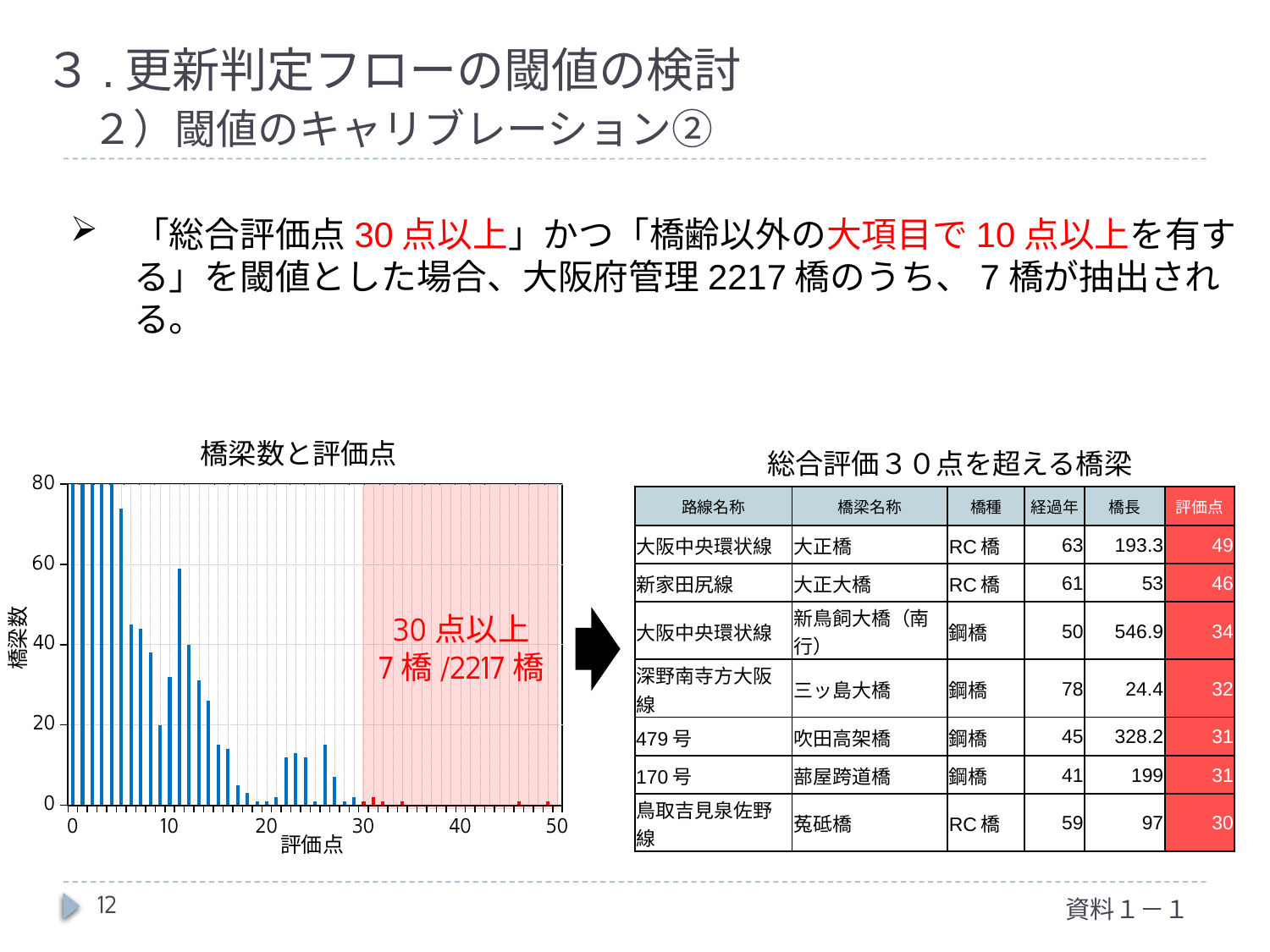

# ３.更新判定フローの閾値の検討 　２）閾値のキャリブレーション②
「総合評価点30点以上」かつ「橋齢以外の大項目で10点以上を有する」を閾値とした場合、大阪府管理2217橋のうち、7橋が抽出される。
橋梁数と評価点
総合評価３０点を超える橋梁

### Chart

| Category | 橋梁数 |
|---|---|
| 0 | 200.0 |
|  | 312.0 |
|  | 793.0 |
|  | 264.0 |
|  | 128.0 |
|  | 74.0 |
|  | 45.0 |
|  | 44.0 |
|  | 38.0 |
|  | 20.0 |
| 10 | 32.0 |
|  | 59.0 |
|  | 40.0 |
|  | 31.0 |
|  | 26.0 |
|  | 15.0 |
|  | 14.0 |
|  | 5.0 |
|  | 3.0 |
|  | 1.0 |
| 20 | 1.0 |
|  | 2.0 |
|  | 12.0 |
|  | 13.0 |
|  | 12.0 |
|  | 1.0 |
|  | 15.0 |
|  | 7.0 |
|  | 1.0 |
|  | 2.0 |
| 30 | 1.0 |
|  | 2.0 |
|  | 1.0 |
|  | 0.0 |
|  | 1.0 |
|  | 0.0 |
|  | 0.0 |
|  | 0.0 |
|  | 0.0 |
|  | 0.0 |
| 40 | 0.0 |
|  | 0.0 |
|  | 0.0 |
|  | 0.0 |
|  | 0.0 |
|  | 0.0 |
|  | 1.0 |
|  | 0.0 |
|  | 0.0 |
|  | 1.0 |
| 50 | 0.0 |
| 路線名称 | 橋梁名称 | 橋種 | 経過年 | 橋長 | 評価点 |
| --- | --- | --- | --- | --- | --- |
| 大阪中央環状線 | 大正橋 | RC橋 | 63 | 193.3 | 49 |
| 新家田尻線 | 大正大橋 | RC橋 | 61 | 53 | 46 |
| 大阪中央環状線 | 新鳥飼大橋（南行） | 鋼橋 | 50 | 546.9 | 34 |
| 深野南寺方大阪線 | 三ッ島大橋 | 鋼橋 | 78 | 24.4 | 32 |
| 479号 | 吹田高架橋 | 鋼橋 | 45 | 328.2 | 31 |
| 170号 | 蔀屋跨道橋 | 鋼橋 | 41 | 199 | 31 |
| 鳥取吉見泉佐野線 | 菟砥橋 | RC橋 | 59 | 97 | 30 |
30点以上
7橋/2217橋
橋梁数

評価点
12
資料１－１